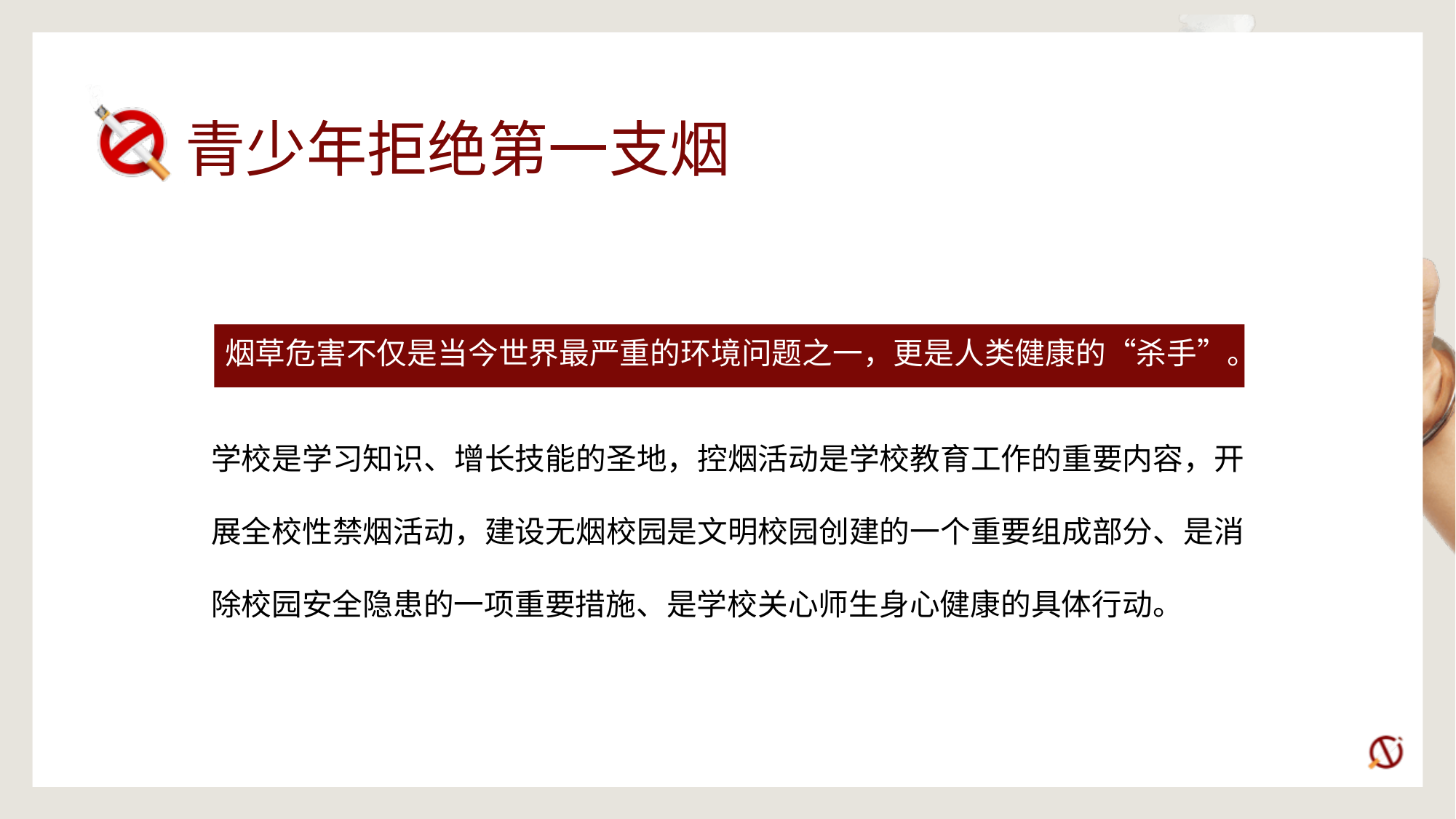

烟草危害不仅是当今世界最严重的环境问题之一，更是人类健康的“杀手”。
学校是学习知识、增长技能的圣地，控烟活动是学校教育工作的重要内容，开展全校性禁烟活动，建设无烟校园是文明校园创建的一个重要组成部分、是消除校园安全隐患的一项重要措施、是学校关心师生身心健康的具体行动。